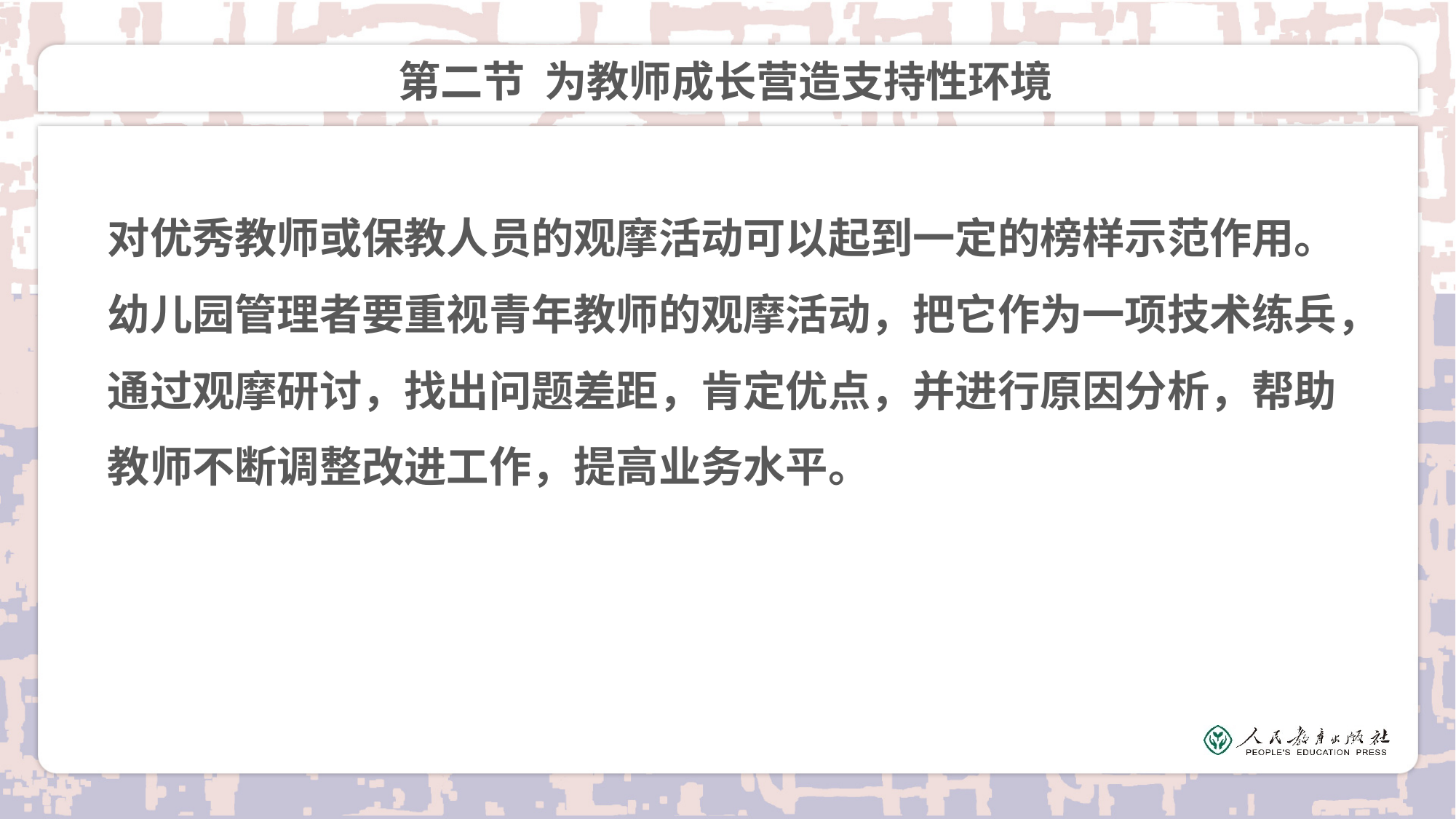

# 第二节  为教师成长营造支持性环境
对优秀教师或保教人员的观摩活动可以起到一定的榜样示范作用。幼儿园管理者要重视青年教师的观摩活动，把它作为一项技术练兵，通过观摩研讨，找出问题差距，肯定优点，并进行原因分析，帮助教师不断调整改进工作，提高业务水平。